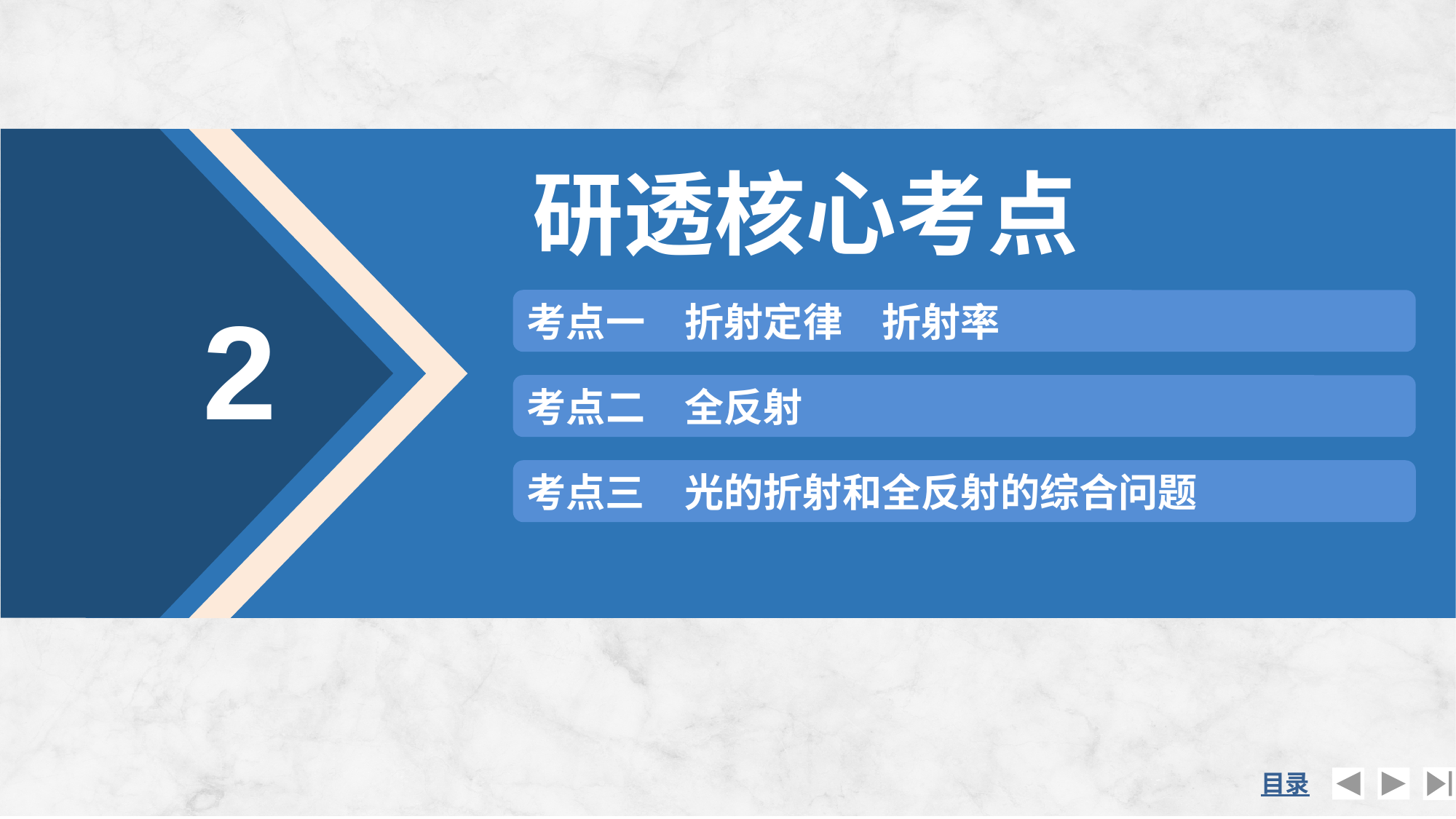

研透核心考点
2
考点一　折射定律　折射率
考点二　全反射
考点三　光的折射和全反射的综合问题